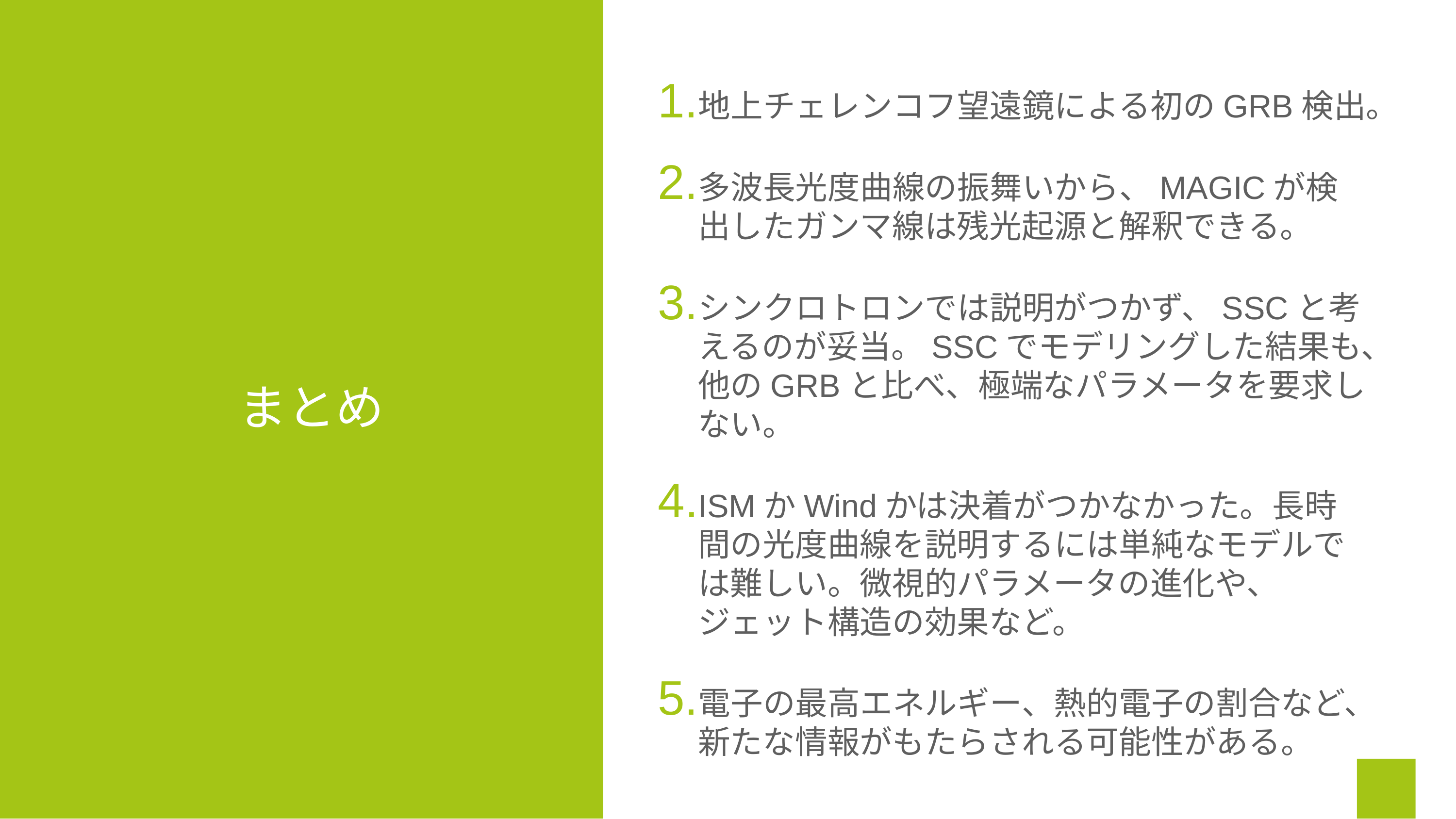

地上チェレンコフ望遠鏡による初のGRB検出。
多波長光度曲線の振舞いから、MAGICが検出したガンマ線は残光起源と解釈できる。
シンクロトロンでは説明がつかず、SSCと考えるのが妥当。SSCでモデリングした結果も、他のGRBと比べ、極端なパラメータを要求しない。
ISMかWindかは決着がつかなかった。長時間の光度曲線を説明するには単純なモデルでは難しい。微視的パラメータの進化や、ジェット構造の効果など。
電子の最高エネルギー、熱的電子の割合など、新たな情報がもたらされる可能性がある。
# まとめ